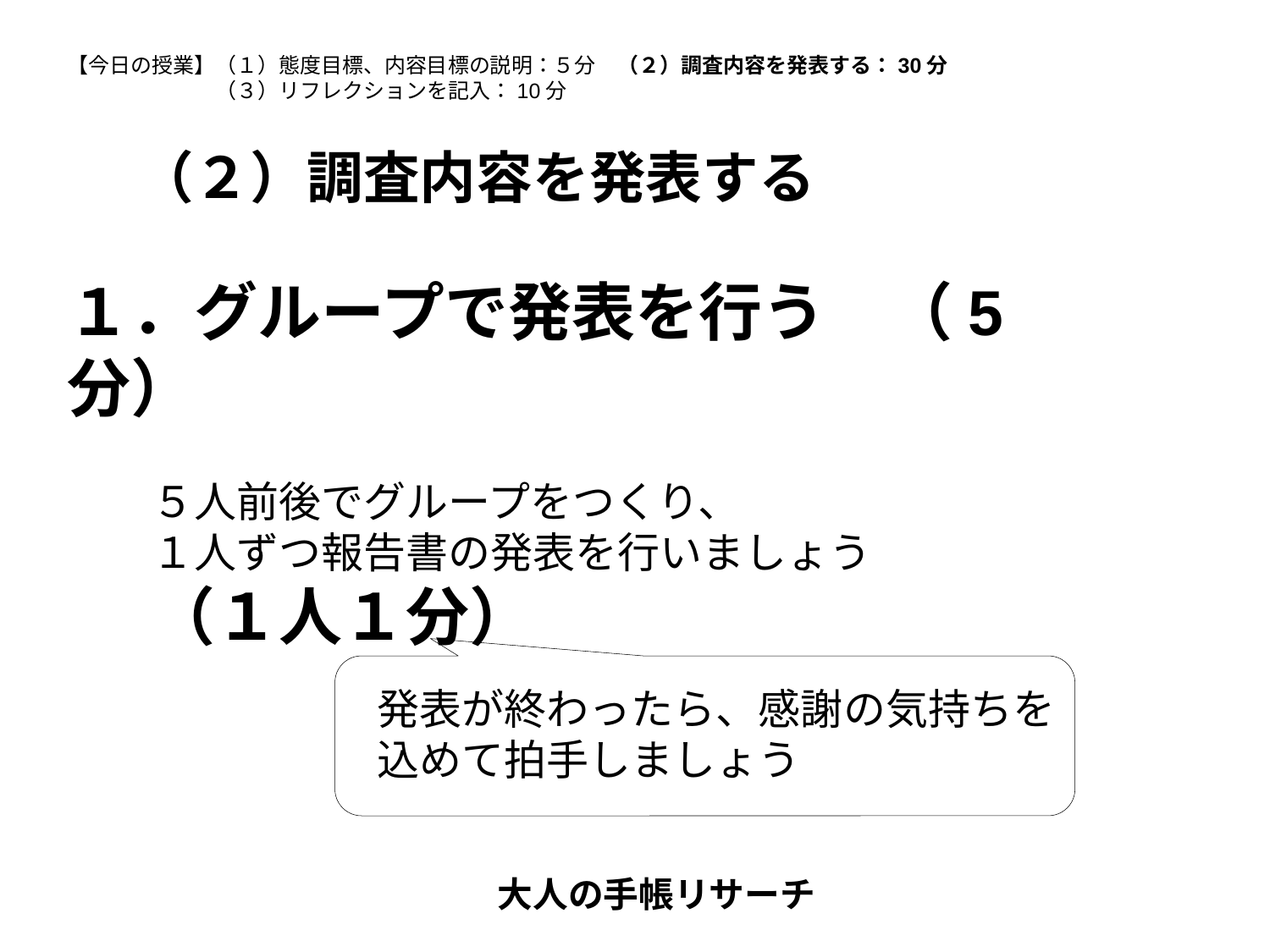

【今日の授業】（１）態度目標、内容目標の説明：５分　（２）調査内容を発表する：30分
	　（３）リフレクションを記入：10分
（２）調査内容を発表する
１．グループで発表を行う　（5分）

　　５人前後でグループをつくり、
　　１人ずつ報告書の発表を行いましょう
　　（１人１分）

発表が終わったら、感謝の気持ちを込めて拍手しましょう
大人の手帳リサーチ